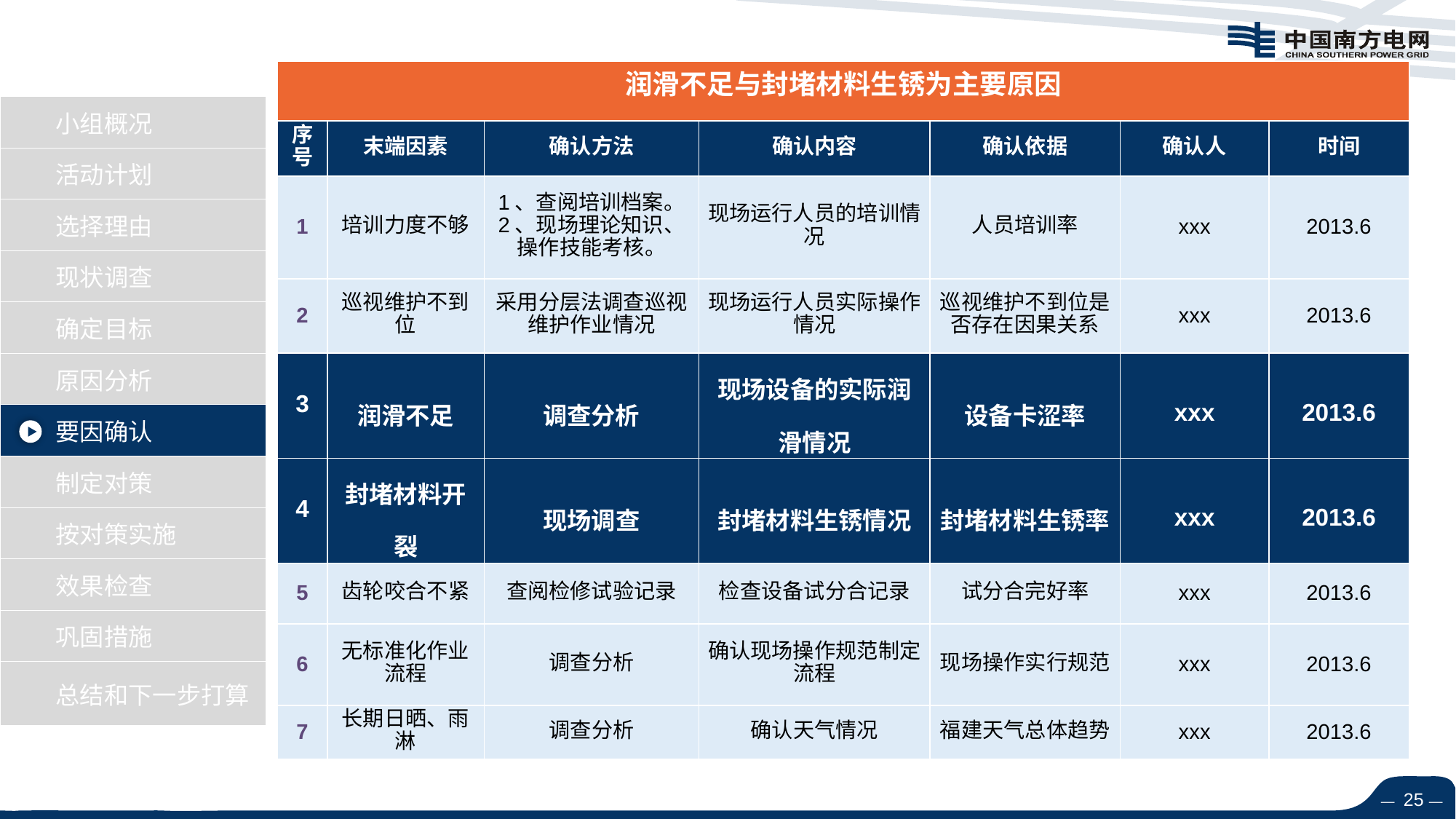

| 润滑不足与封堵材料生锈为主要原因 |  |  |  |  |  |  |
| --- | --- | --- | --- | --- | --- | --- |
| 序号 | 末端因素 | 确认方法 | 确认内容 | 确认依据 | 确认人 | 时间 |
| 1 | 培训力度不够 | 1、查阅培训档案。 2、现场理论知识、操作技能考核。 | 现场运行人员的培训情况 | 人员培训率 | xxx | 2013.6 |
| 2 | 巡视维护不到位 | 采用分层法调查巡视维护作业情况 | 现场运行人员实际操作情况 | 巡视维护不到位是否存在因果关系 | xxx | 2013.6 |
| 3 | 润滑不足 | 调查分析 | 现场设备的实际润滑情况 | 设备卡涩率 | xxx | 2013.6 |
| 4 | 封堵材料开裂 | 现场调查 | 封堵材料生锈情况 | 封堵材料生锈率 | xxx | 2013.6 |
| 5 | 齿轮咬合不紧 | 查阅检修试验记录 | 检查设备试分合记录 | 试分合完好率 | xxx | 2013.6 |
| 6 | 无标准化作业流程 | 调查分析 | 确认现场操作规范制定流程 | 现场操作实行规范 | xxx | 2013.6 |
| 7 | 长期日晒、雨淋 | 调查分析 | 确认天气情况 | 福建天气总体趋势 | xxx | 2013.6 |